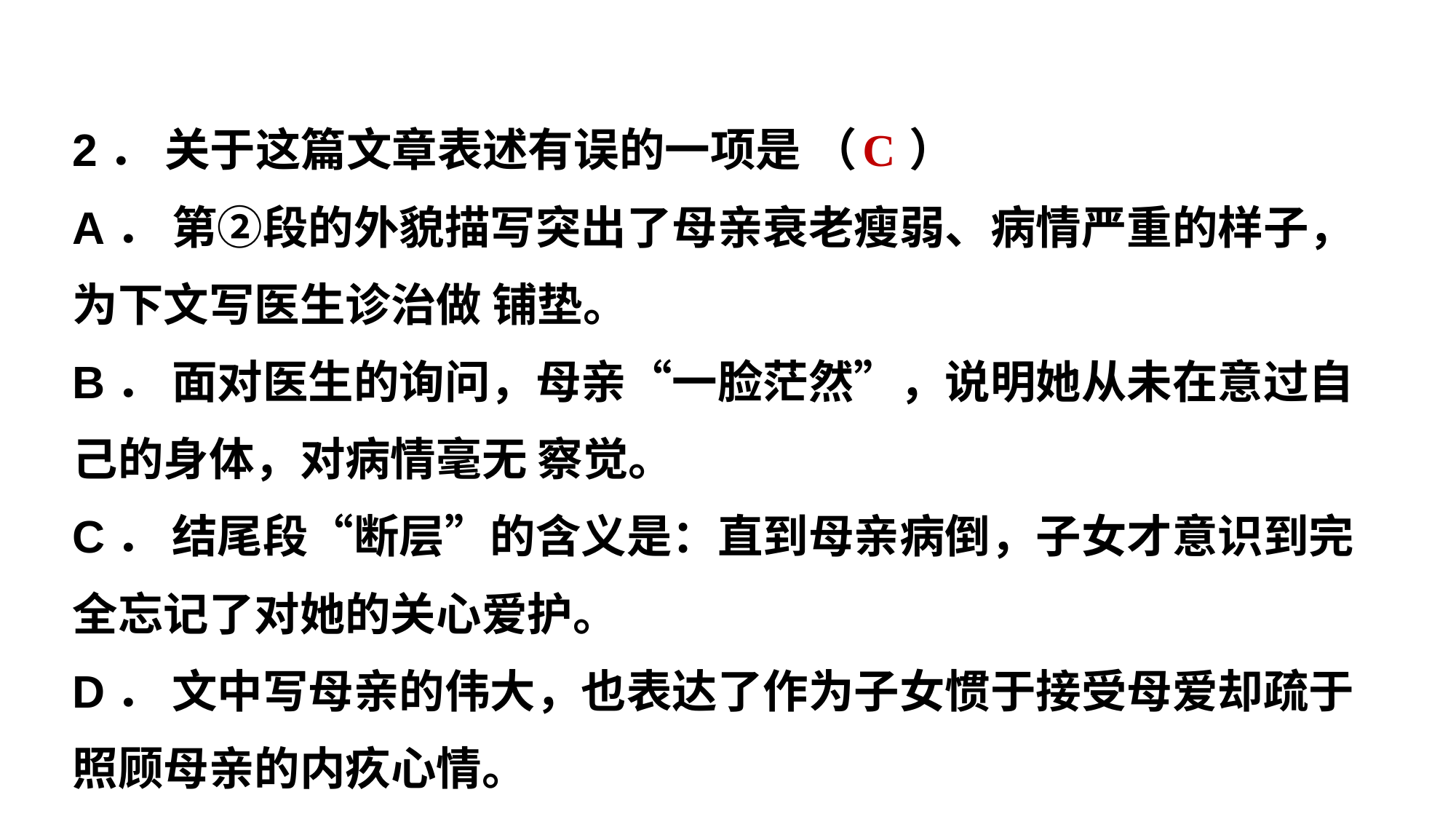

C
2． 关于这篇文章表述有误的一项是 （     ）
A． 第②段的外貌描写突出了母亲衰老瘦弱、病情严重的样子，为下文写医生诊治做 铺垫。
B． 面对医生的询问，母亲“一脸茫然”，说明她从未在意过自己的身体，对病情毫无 察觉。
C． 结尾段“断层”的含义是：直到母亲病倒，子女才意识到完全忘记了对她的关心爱护。
D． 文中写母亲的伟大，也表达了作为子女惯于接受母爱却疏于照顾母亲的内疚心情。